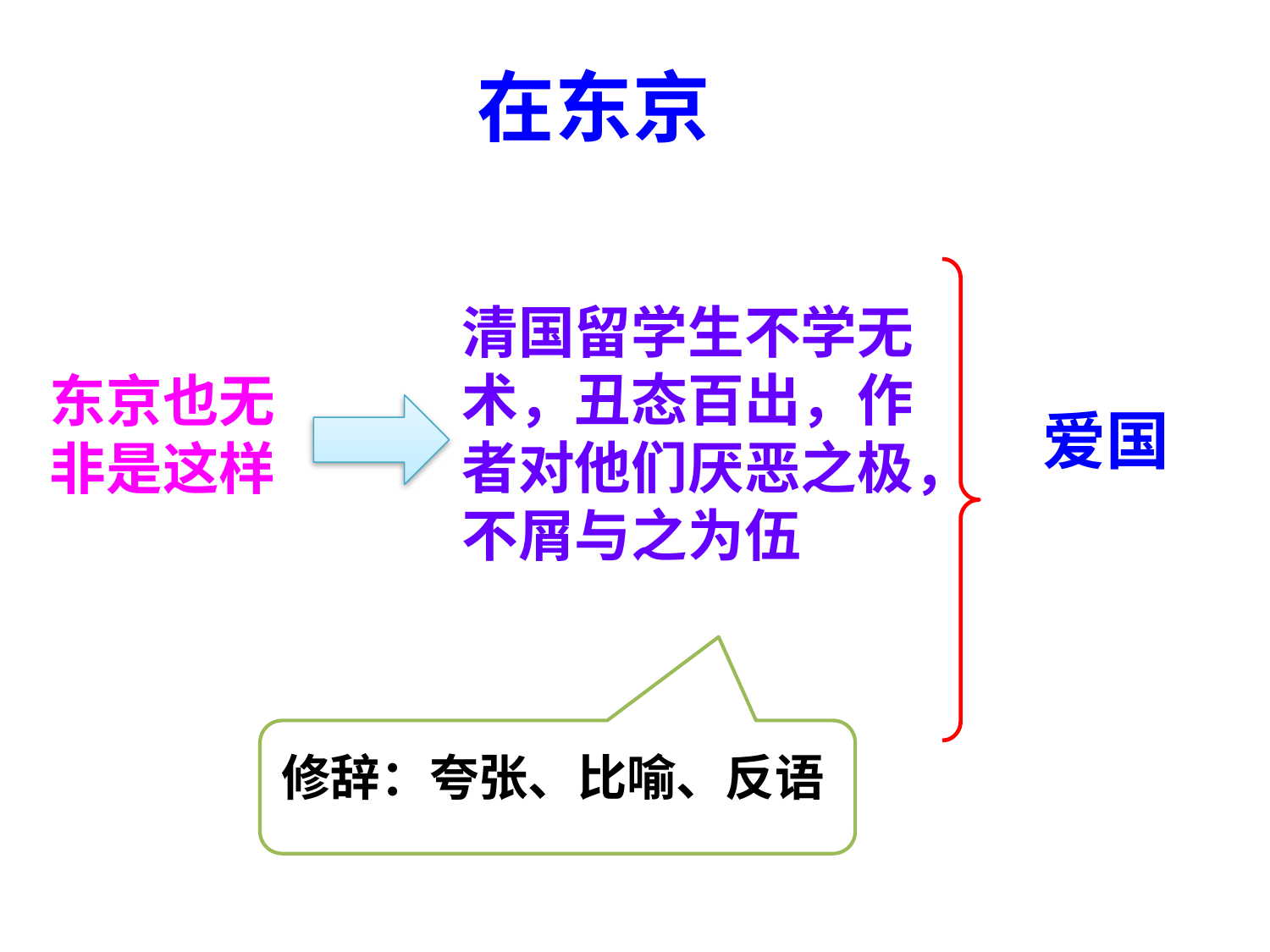

在东京

清国留学生不学无术，丑态百出，作者对他们厌恶之极，不屑与之为伍
东京也无非是这样
爱国

修辞：夸张、比喻、反语